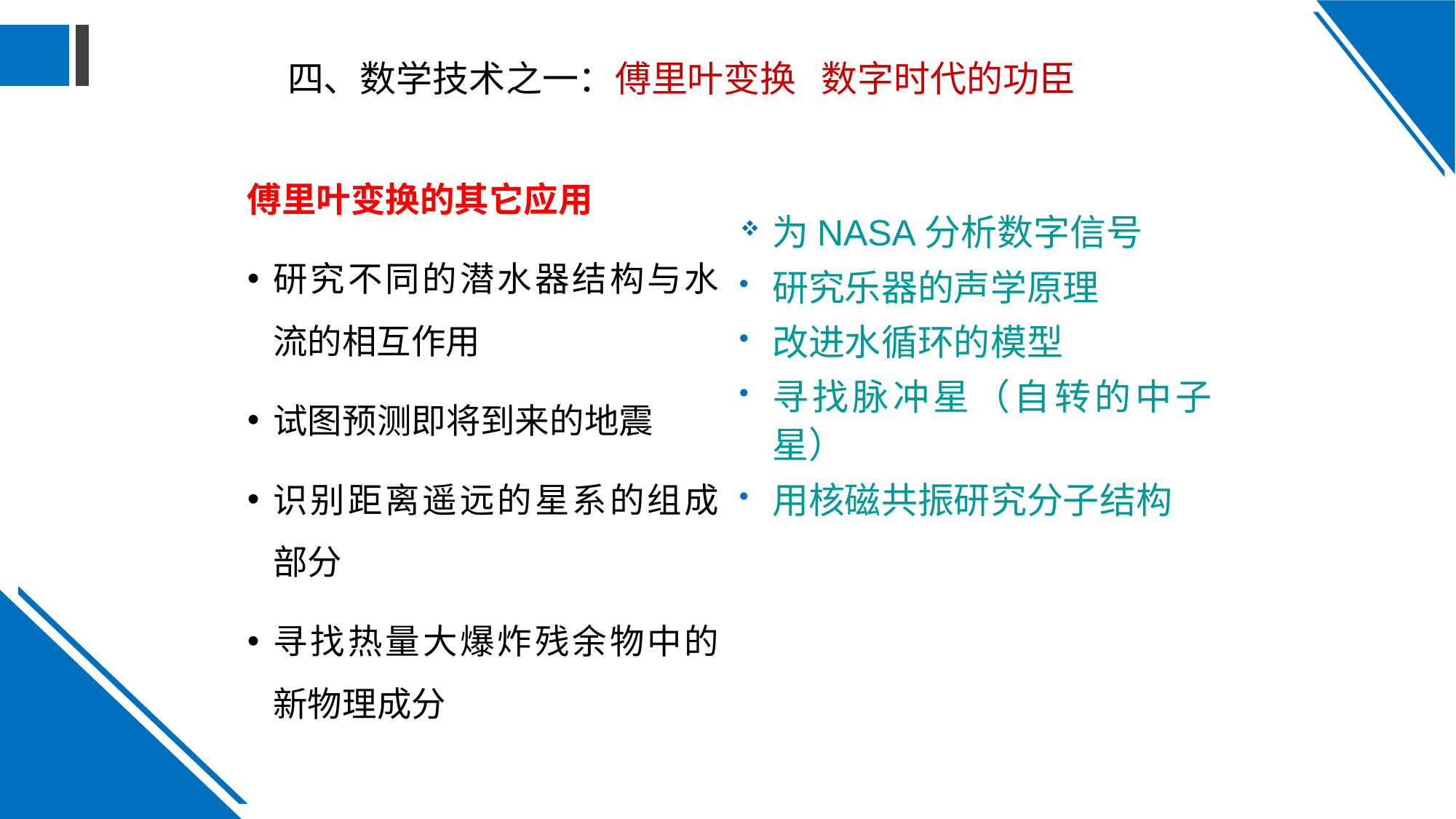

# 四、数学技术之一：傅里叶变换   数字时代的功臣
傅里叶变换的其它应用
研究不同的潜水器结构与水流的相互作用
试图预测即将到来的地震
识别距离遥远的星系的组成部分
寻找热量大爆炸残余物中的新物理成分

为NASA分析数字信号
研究乐器的声学原理
改进水循环的模型
寻找脉冲星（自转的中子星）
用核磁共振研究分子结构